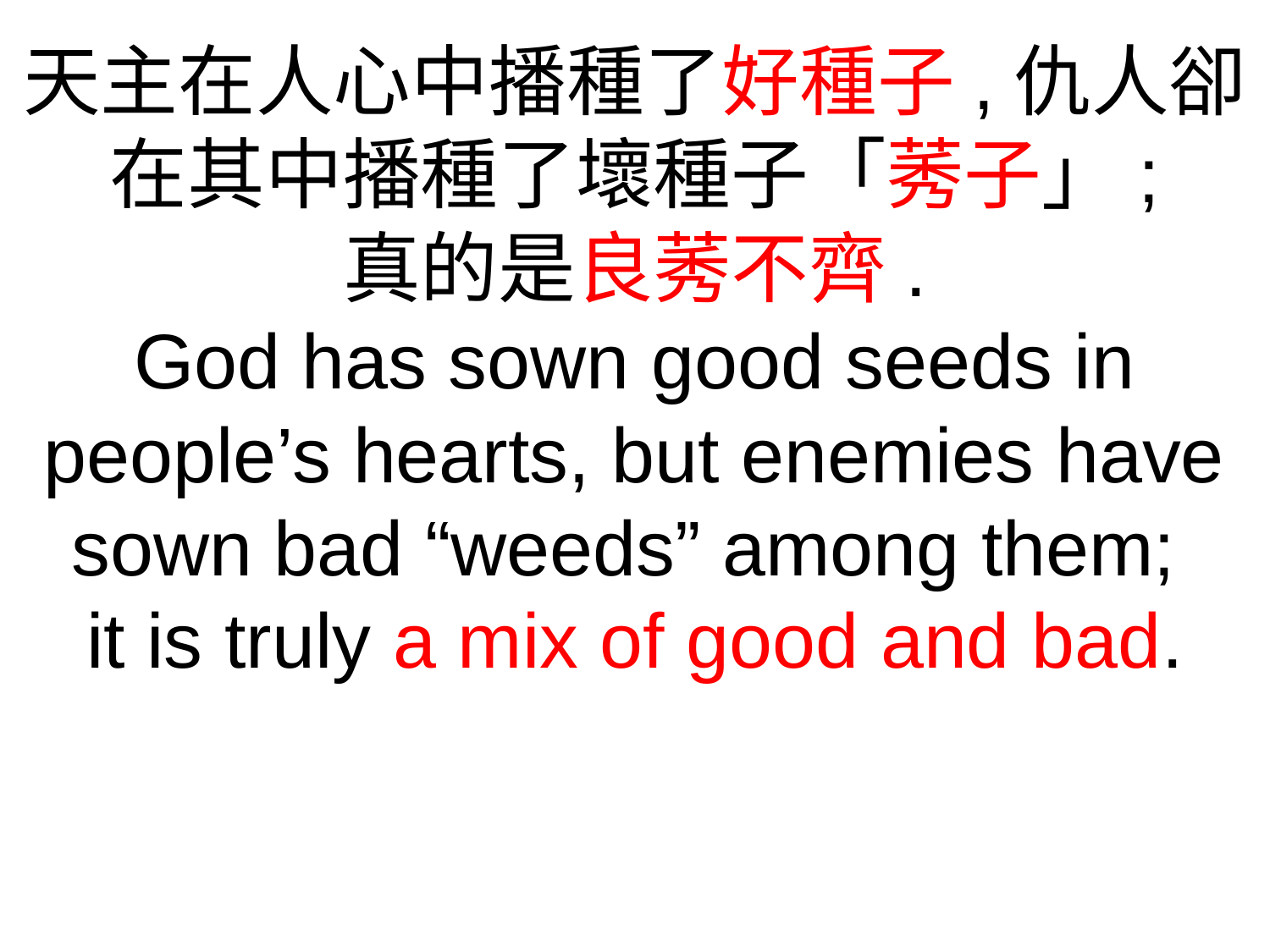

天主在人心中播種了好種子,仇人卻在其中播種了壞種子「莠子」;
真的是良莠不齊.
God has sown good seeds in people’s hearts, but enemies have sown bad “weeds” among them;
it is truly a mix of good and bad.